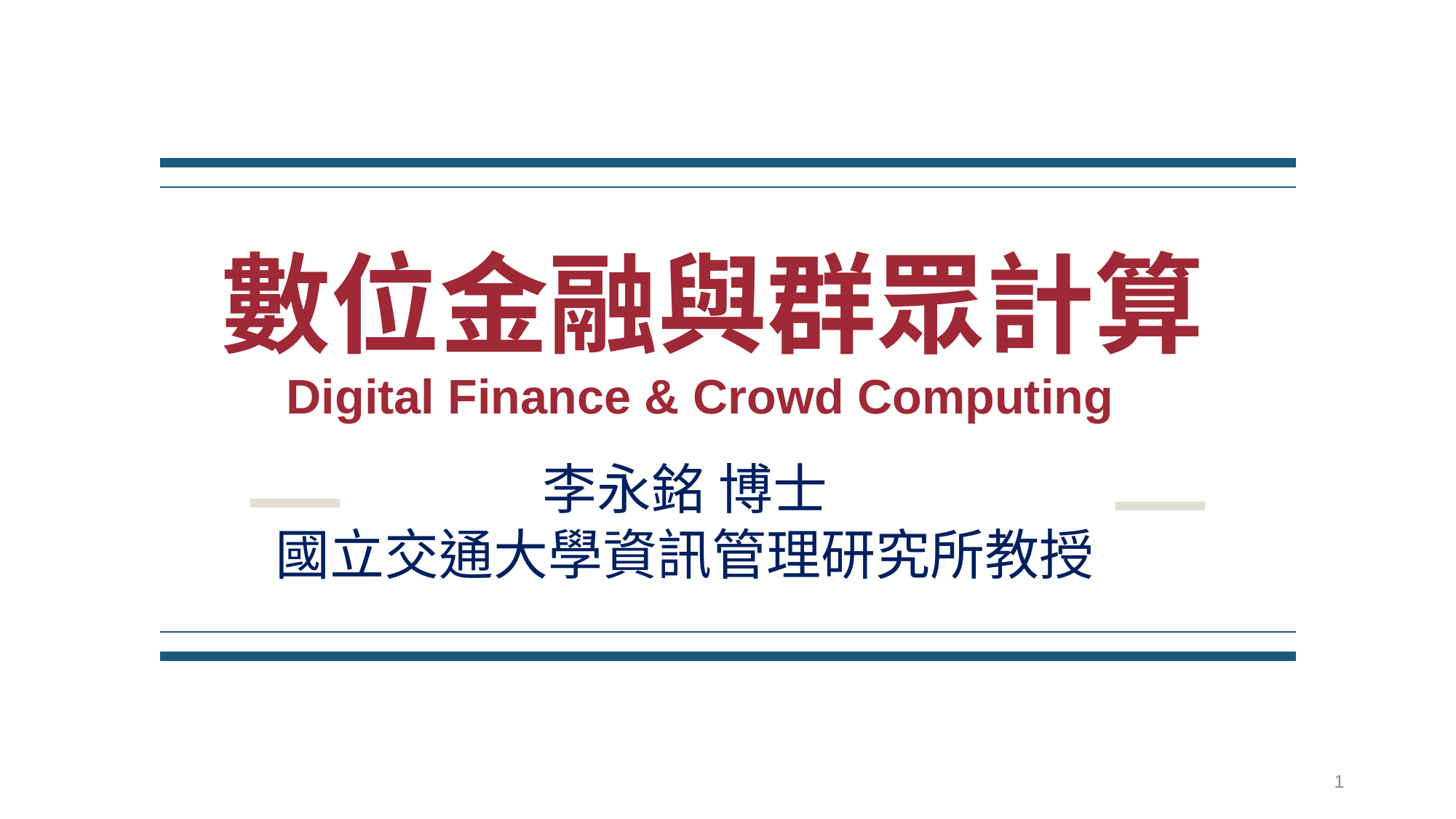

# 數位金融與群眾計算
Digital Finance & Crowd Computing
李永銘 博士
國立交通大學資訊管理研究所教授
1